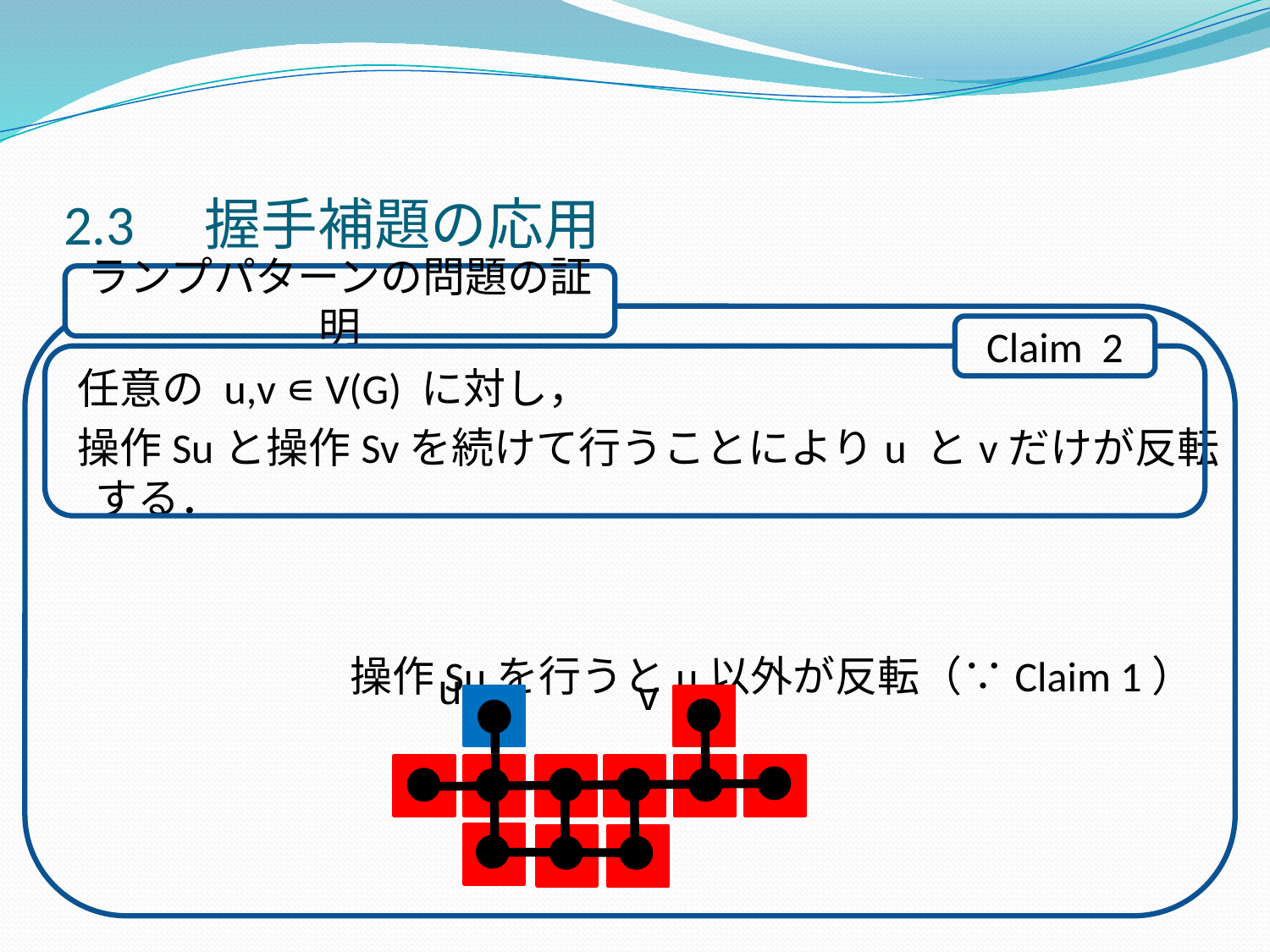

# 2.3　握手補題の応用
ランプパターンの問題の証明

 任意の u,v ∊ V(G) に対し，
 操作Suと操作Svを続けて行うことによりu とvだけが反転する．

　　　　　　    操作Suを行うとu以外が反転（∵Claim 1）

Claim  2

u
v